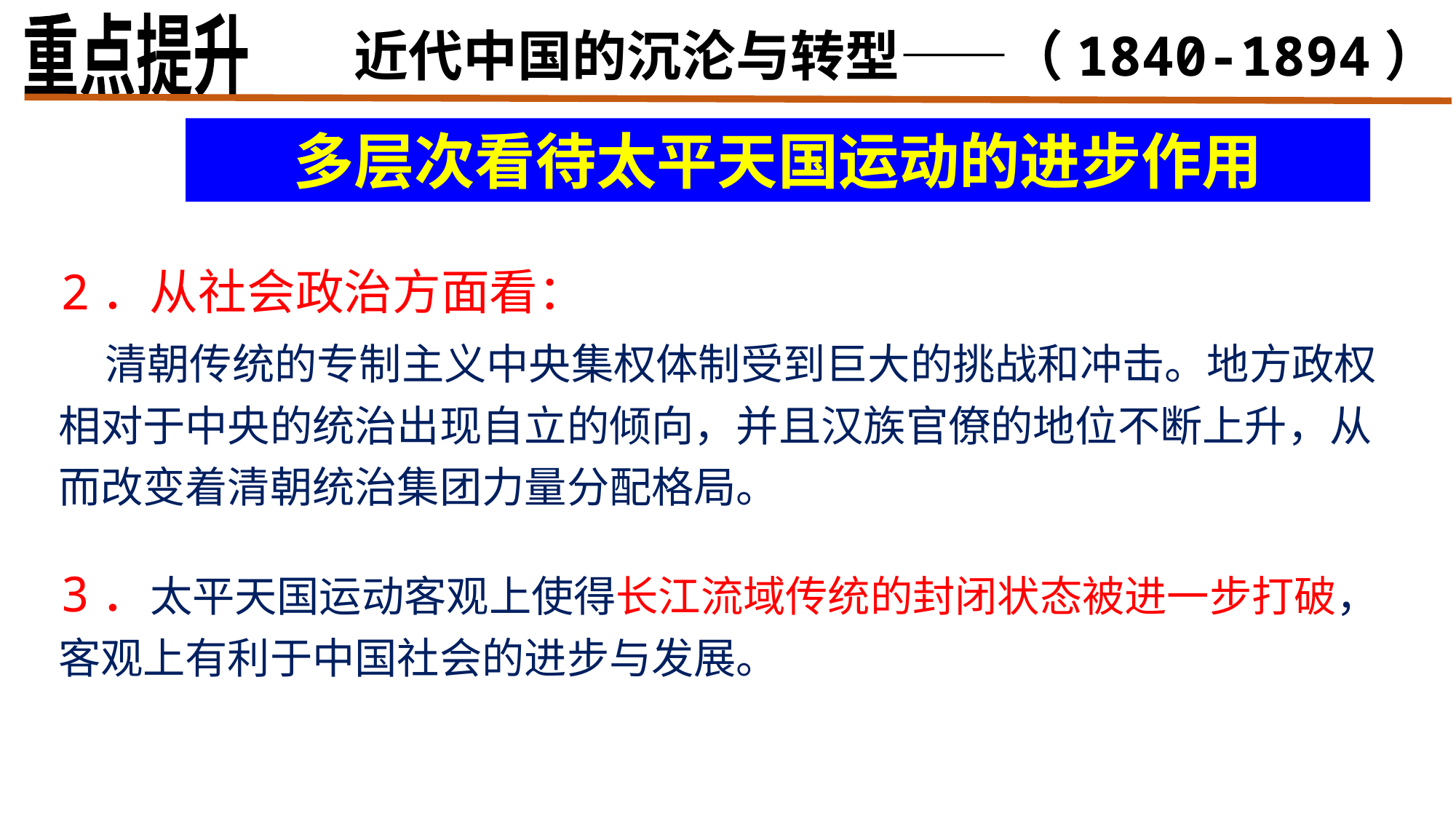

重点提升
近代中国的沉沦与转型——（1840-1894）
多层次看待太平天国运动的进步作用
2．从社会政治方面看：
   清朝传统的专制主义中央集权体制受到巨大的挑战和冲击。地方政权相对于中央的统治出现自立的倾向，并且汉族官僚的地位不断上升，从而改变着清朝统治集团力量分配格局。
文　　化
3．太平天国运动客观上使得长江流域传统的封闭状态被进一步打破，客观上有利于中国社会的进步与发展。